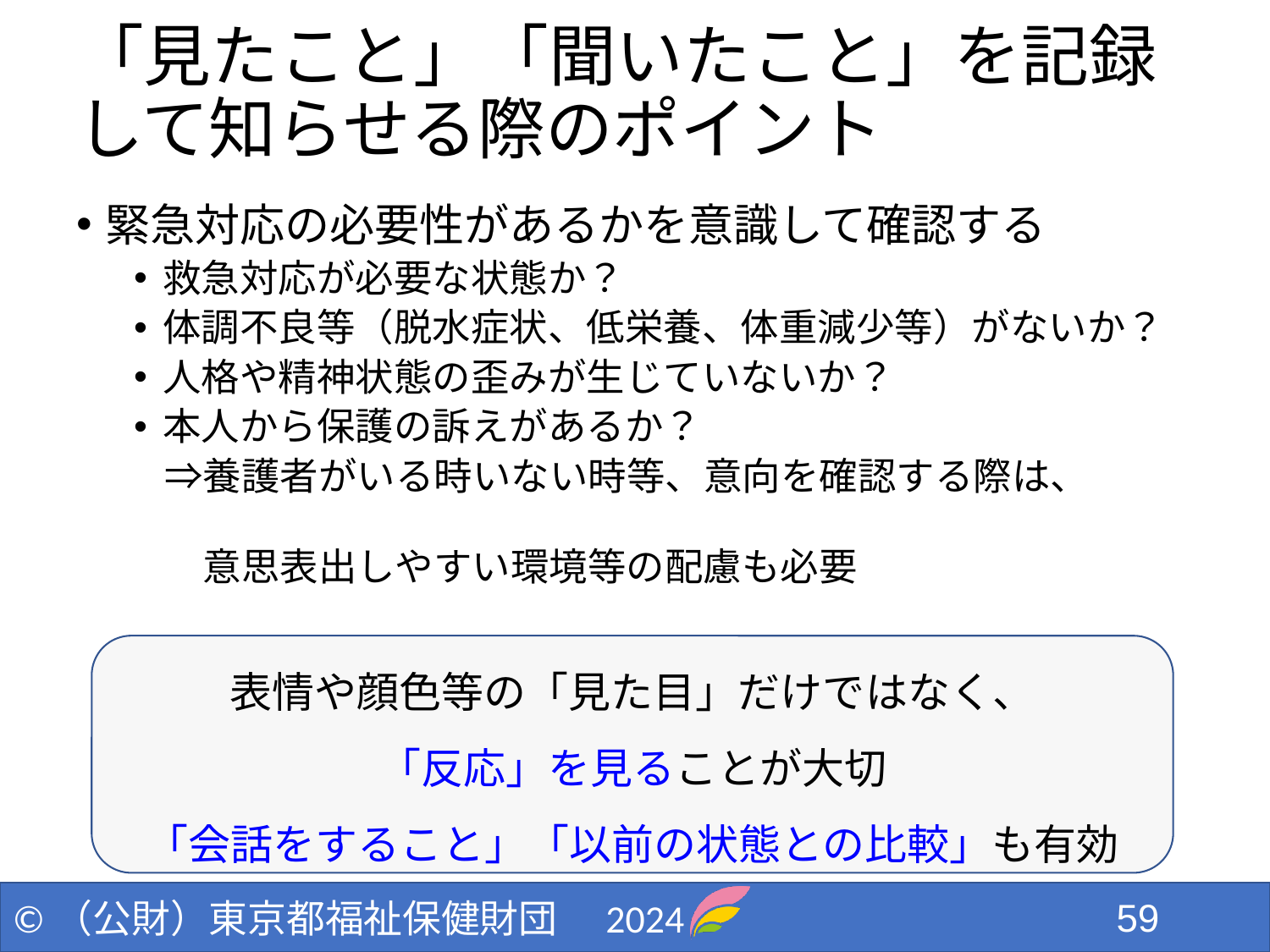

# 「見たこと」「聞いたこと」を記録して知らせる際のポイント
緊急対応の必要性があるかを意識して確認する
救急対応が必要な状態か？
体調不良等（脱水症状、低栄養、体重減少等）がないか？
人格や精神状態の歪みが生じていないか？
本人から保護の訴えがあるか？
　⇒養護者がいる時いない時等、意向を確認する際は、
　　意思表出しやすい環境等の配慮も必要

表情や顔色等の「見た目」だけではなく、
「反応」を見ることが大切
「会話をすること」「以前の状態との比較」も有効